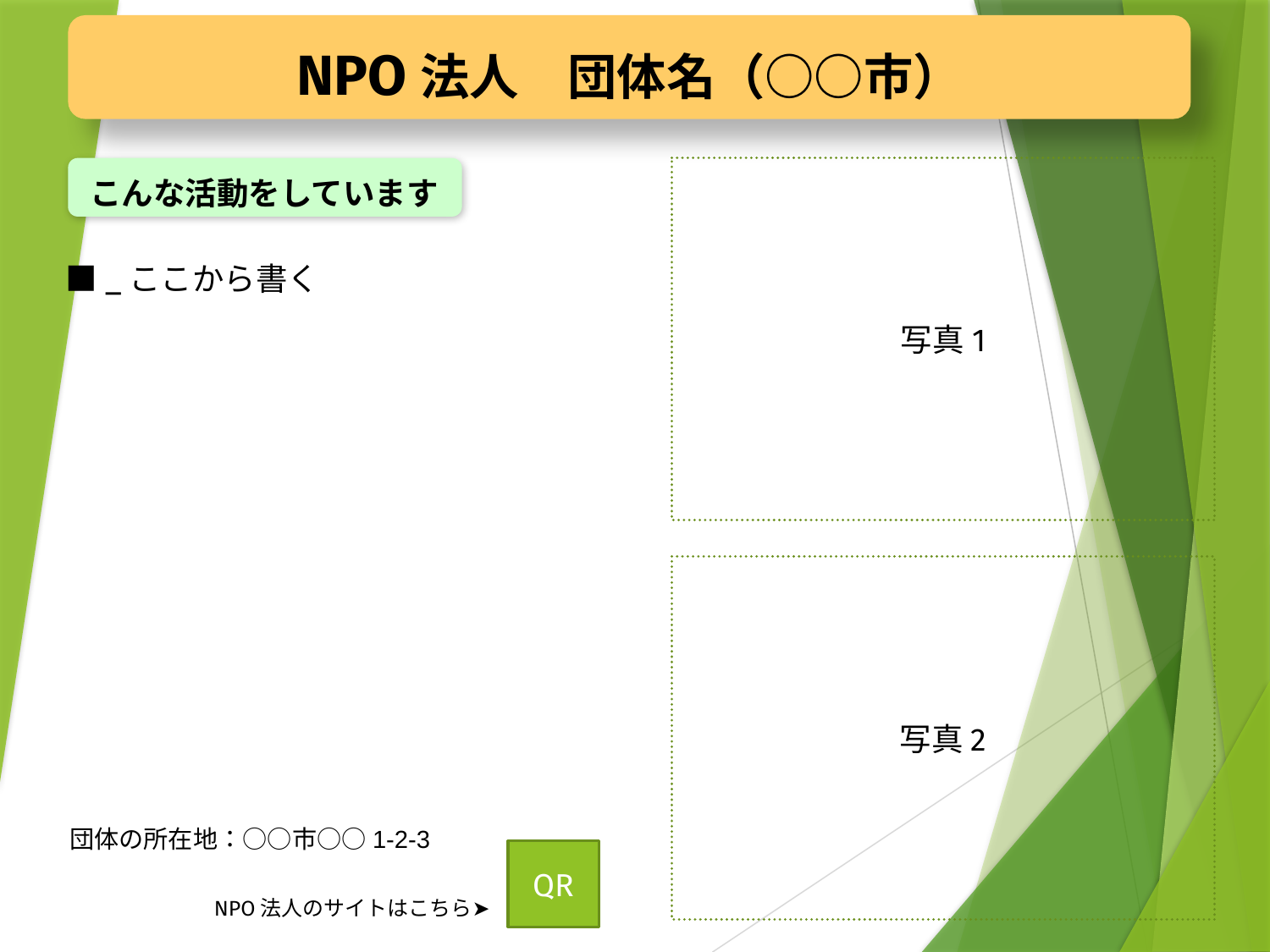

NPO法人　団体名（○○市）

こんな活動をしています
写真1
　■_ここから書く

写真2
団体の所在地：○○市○○1-2-3
QR
NPO法人のサイトはこちら➤